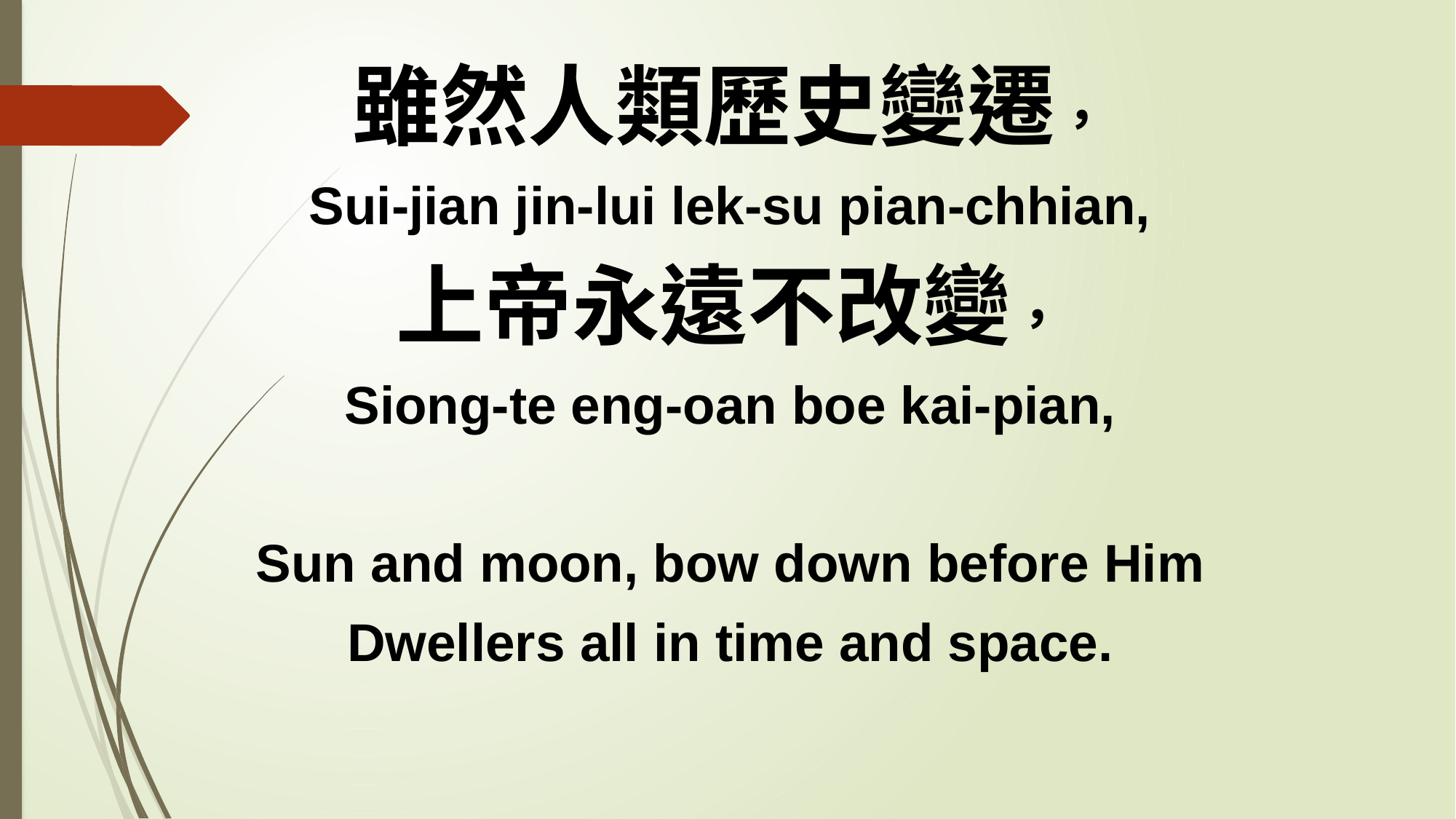

雖然人類歷史變遷，
Sui-jian jin-lui lek-su pian-chhian,
上帝永遠不改變，
Siong-te eng-oan boe kai-pian,

Sun and moon, bow down before Him
Dwellers all in time and space.